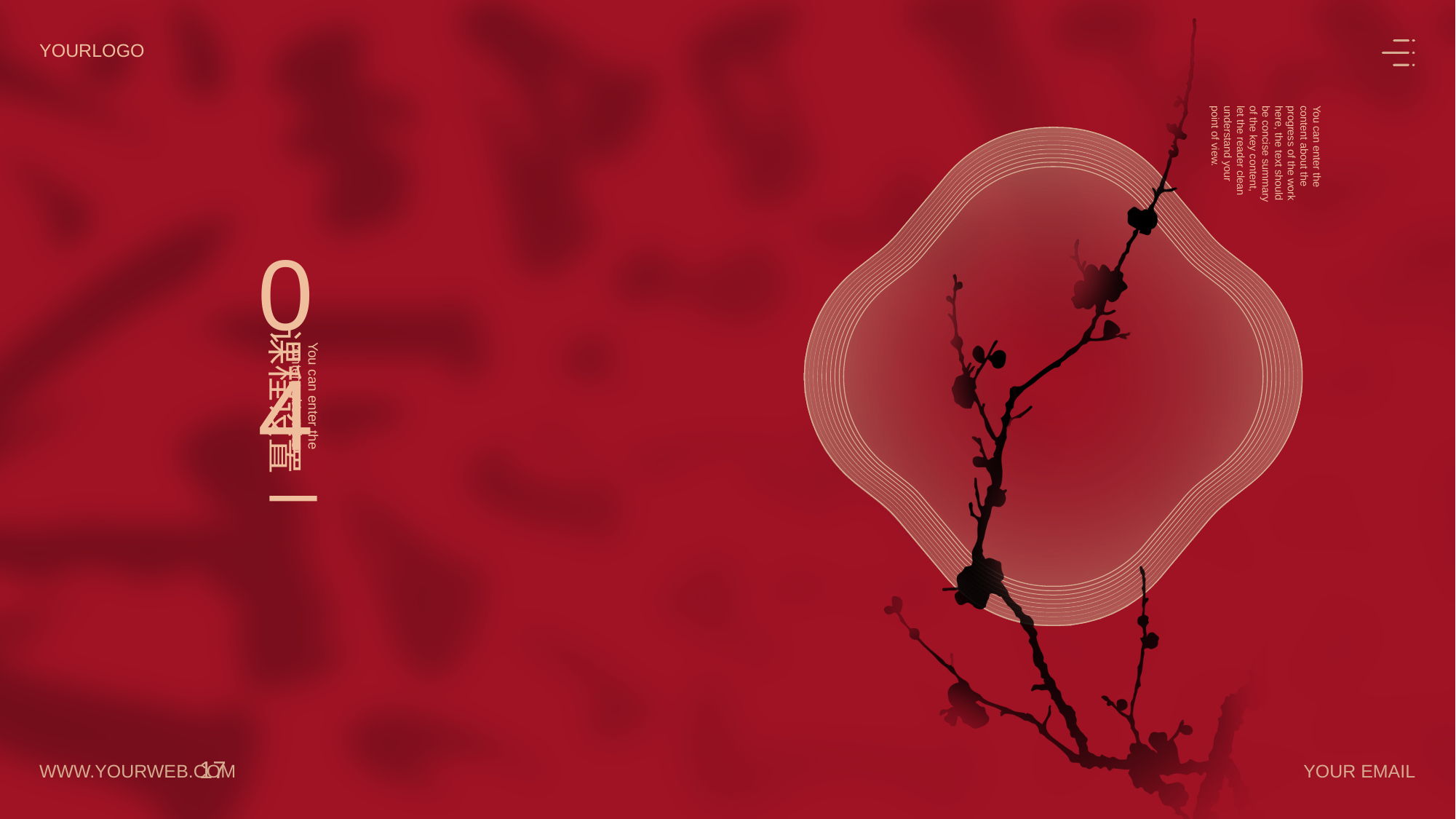

04
课程设置
You can enter the content about the

17